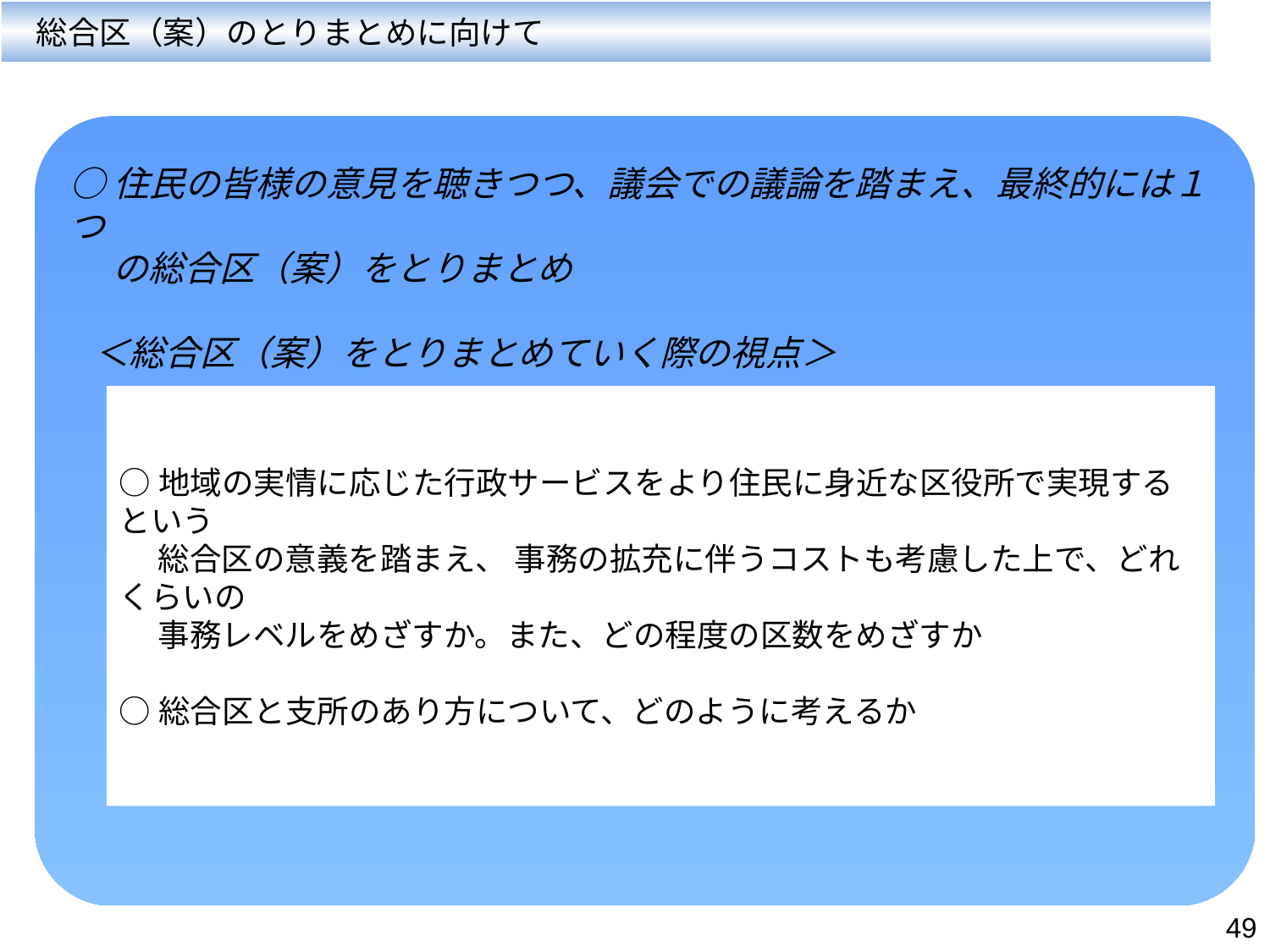

総合区（案）のとりまとめに向けて
○住民の皆様の意見を聴きつつ、議会での議論を踏まえ、最終的には１つ
　 の総合区（案）をとりまとめ

  ＜総合区（案）をとりまとめていく際の視点＞

○地域の実情に応じた行政サービスをより住民に身近な区役所で実現するという
　 総合区の意義を踏まえ、 事務の拡充に伴うコストも考慮した上で、どれくらいの
　 事務レベルをめざすか。また、どの程度の区数をめざすか

○総合区と支所のあり方について、どのように考えるか
49